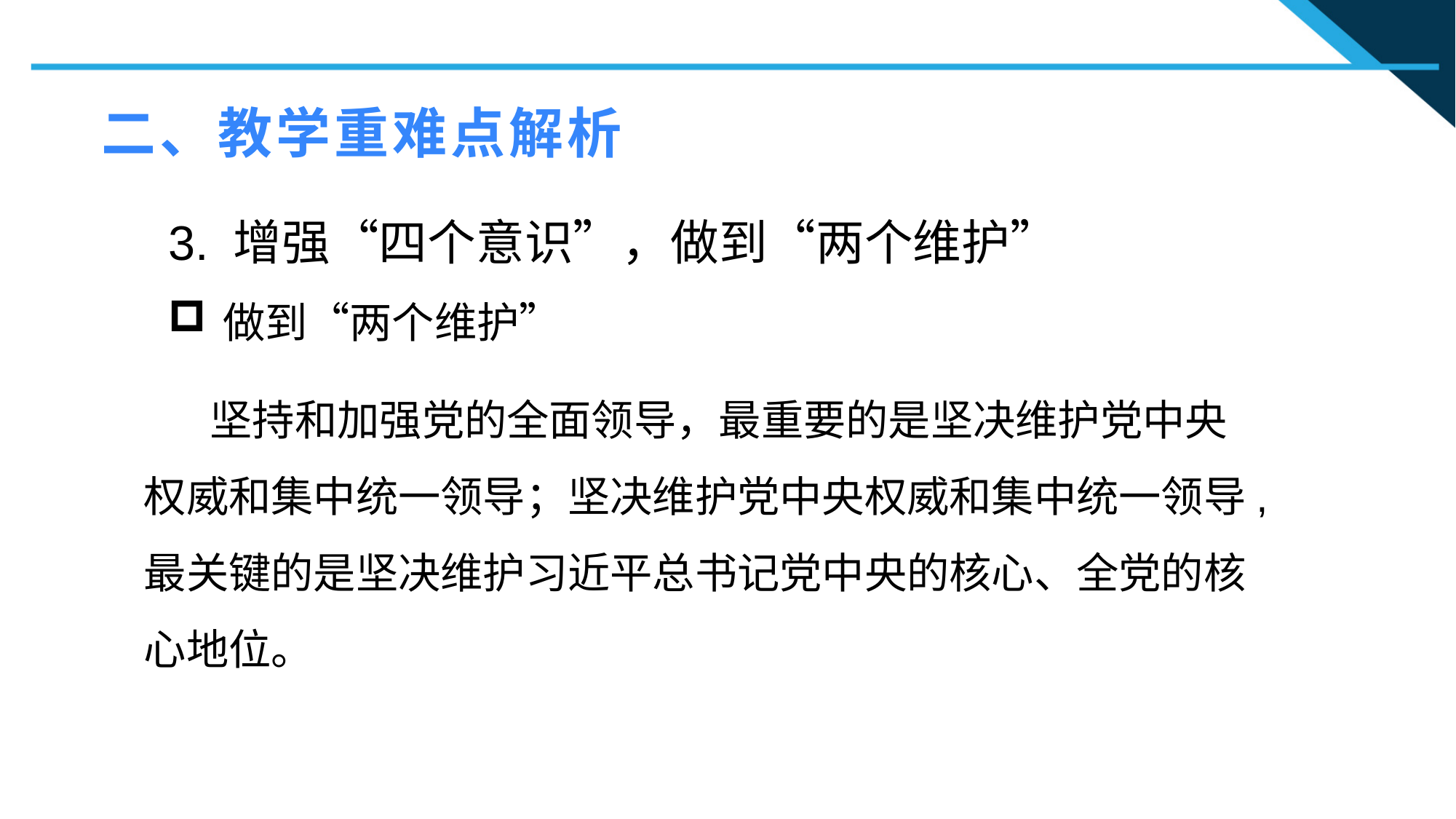

二、教学重难点解析
3. 增强“四个意识”，做到“两个维护”
做到“两个维护”
1
       坚持和加强党的全面领导，最重要的是坚决维护党中央权威和集中统一领导；坚决维护党中央权威和集中统一领导,最关键的是坚决维护习近平总书记党中央的核心、全党的核心地位。
2
2
n